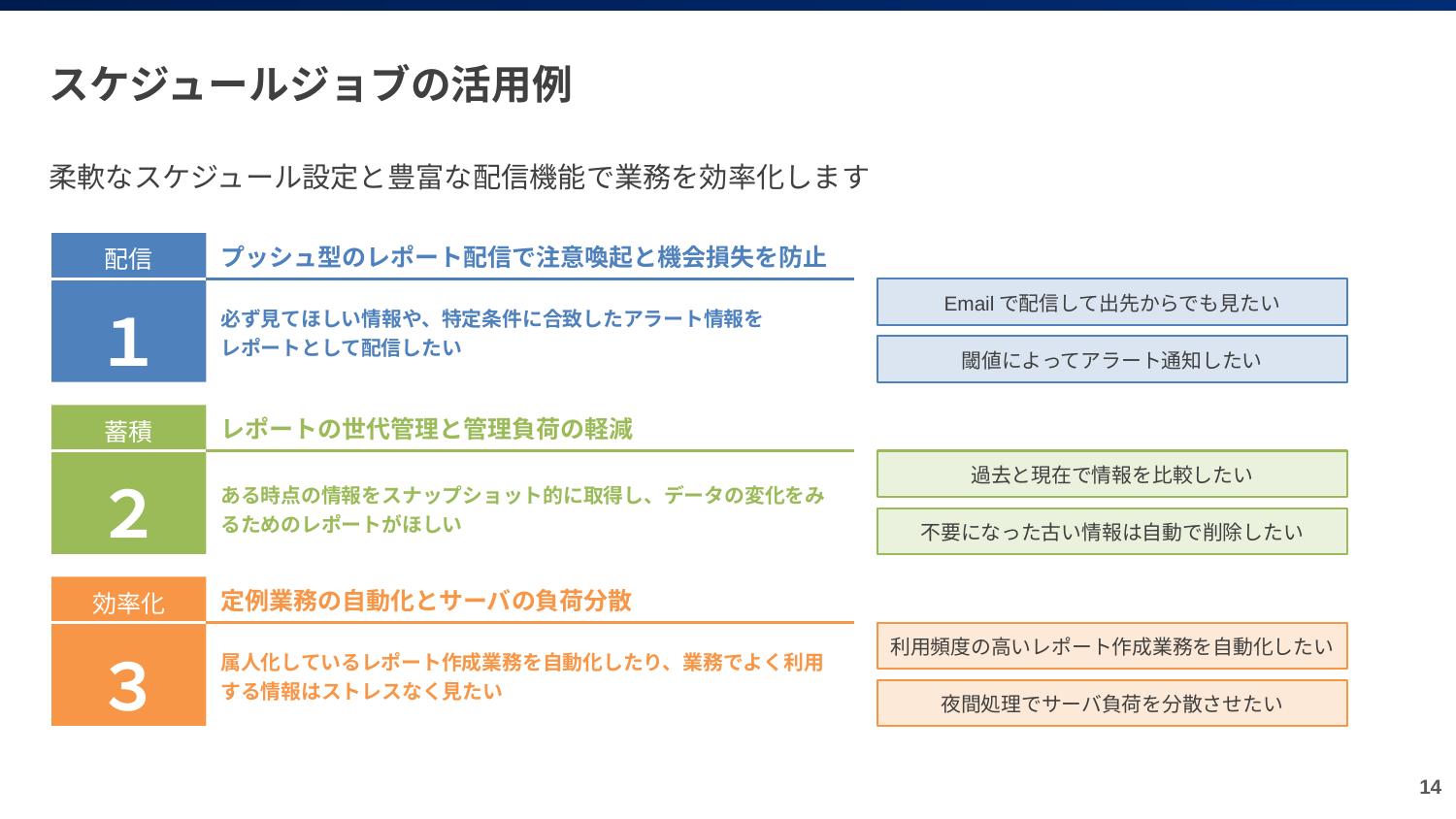

# スケジュールジョブの活用例
柔軟なスケジュール設定と豊富な配信機能で業務を効率化します

プッシュ型のレポート配信で注意喚起と機会損失を防止
配信
Emailで配信して出先からでも見たい
１
必ず見てほしい情報や、特定条件に合致したアラート情報を
レポートとして配信したい
閾値によってアラート通知したい
レポートの世代管理と管理負荷の軽減
蓄積
２
過去と現在で情報を比較したい
ある時点の情報をスナップショット的に取得し、データの変化をみるためのレポートがほしい
不要になった古い情報は自動で削除したい
定例業務の自動化とサーバの負荷分散
効率化
利用頻度の高いレポート作成業務を自動化したい
３
属人化しているレポート作成業務を自動化したり、業務でよく利用する情報はストレスなく見たい
夜間処理でサーバ負荷を分散させたい
14